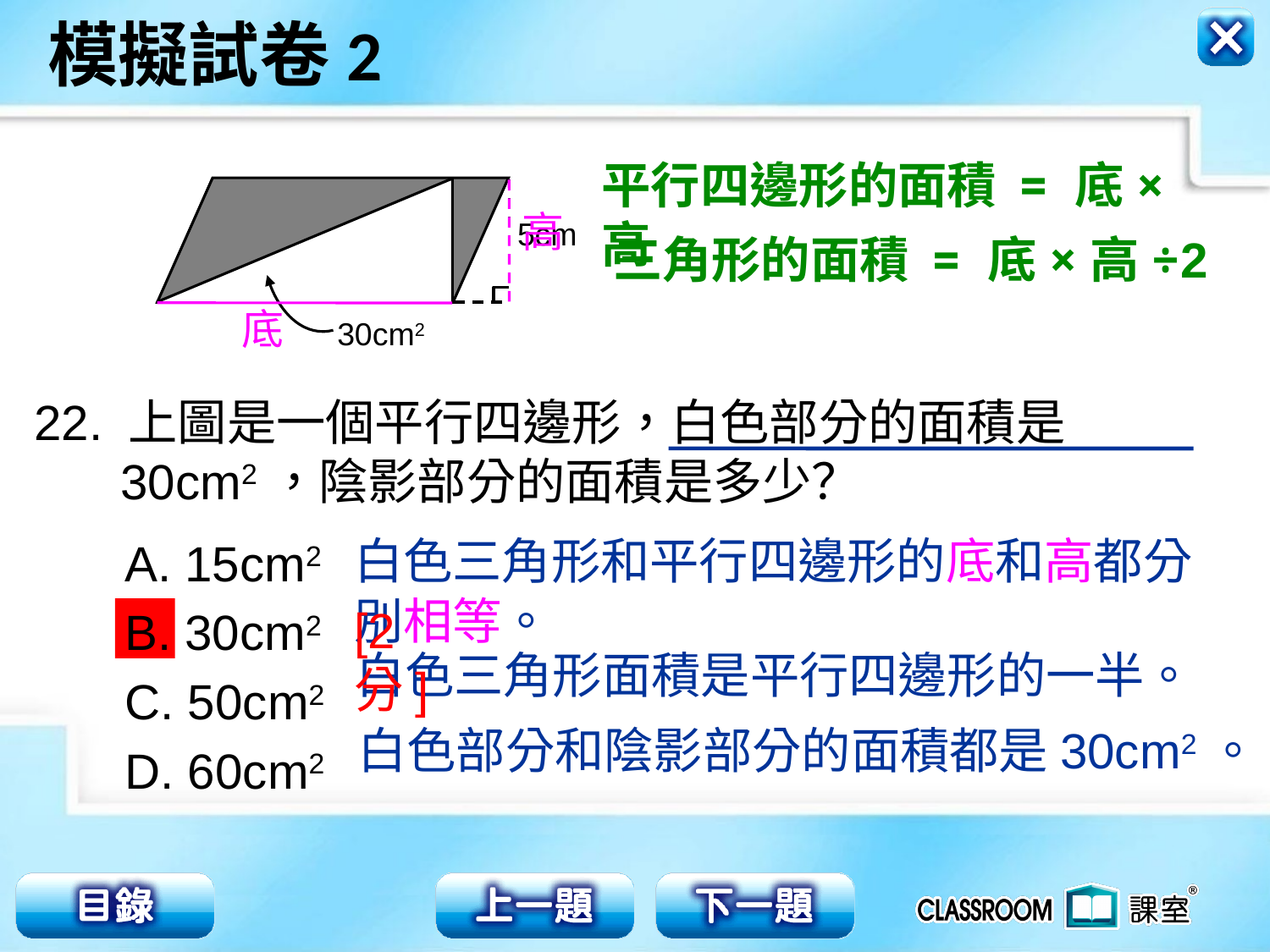

平行四邊形的面積 = 底×高

5cm

30cm2

高
三角形的面積 = 底×高÷2
底

22. 上圖是一個平行四邊形，白色部分的面積是30cm2，陰影部分的面積是多少？

白色三角形和平行四邊形的底和高都分別相等。
A. 15cm2
B. 30cm2
C. 50cm2
D. 60cm2
[2分]

白色三角形面積是平行四邊形的一半。
白色部分和陰影部分的面積都是30cm2。